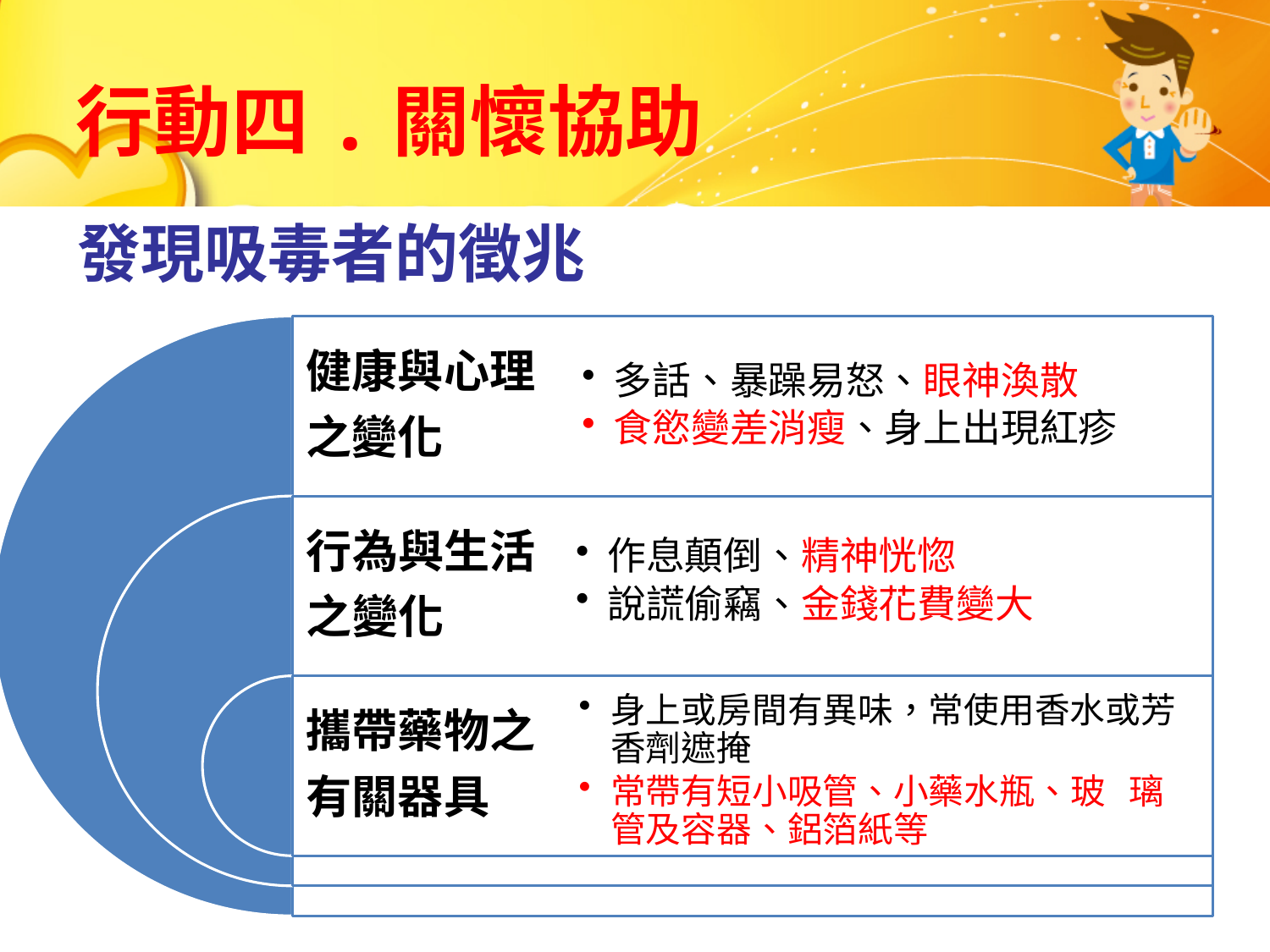

行動四.關懷協助
發現吸毒者的徵兆
健康與心理
之變化
行為與生活
之變化
攜帶藥物之
有關器具
多話、暴躁易怒、眼神渙散
食慾變差消瘦、身上出現紅疹
作息顛倒、精神恍惚
說謊偷竊、金錢花費變大
身上或房間有異味，常使用香水或芳香劑遮掩
常帶有短小吸管、小藥水瓶、玻   璃管及容器、鋁箔紙等